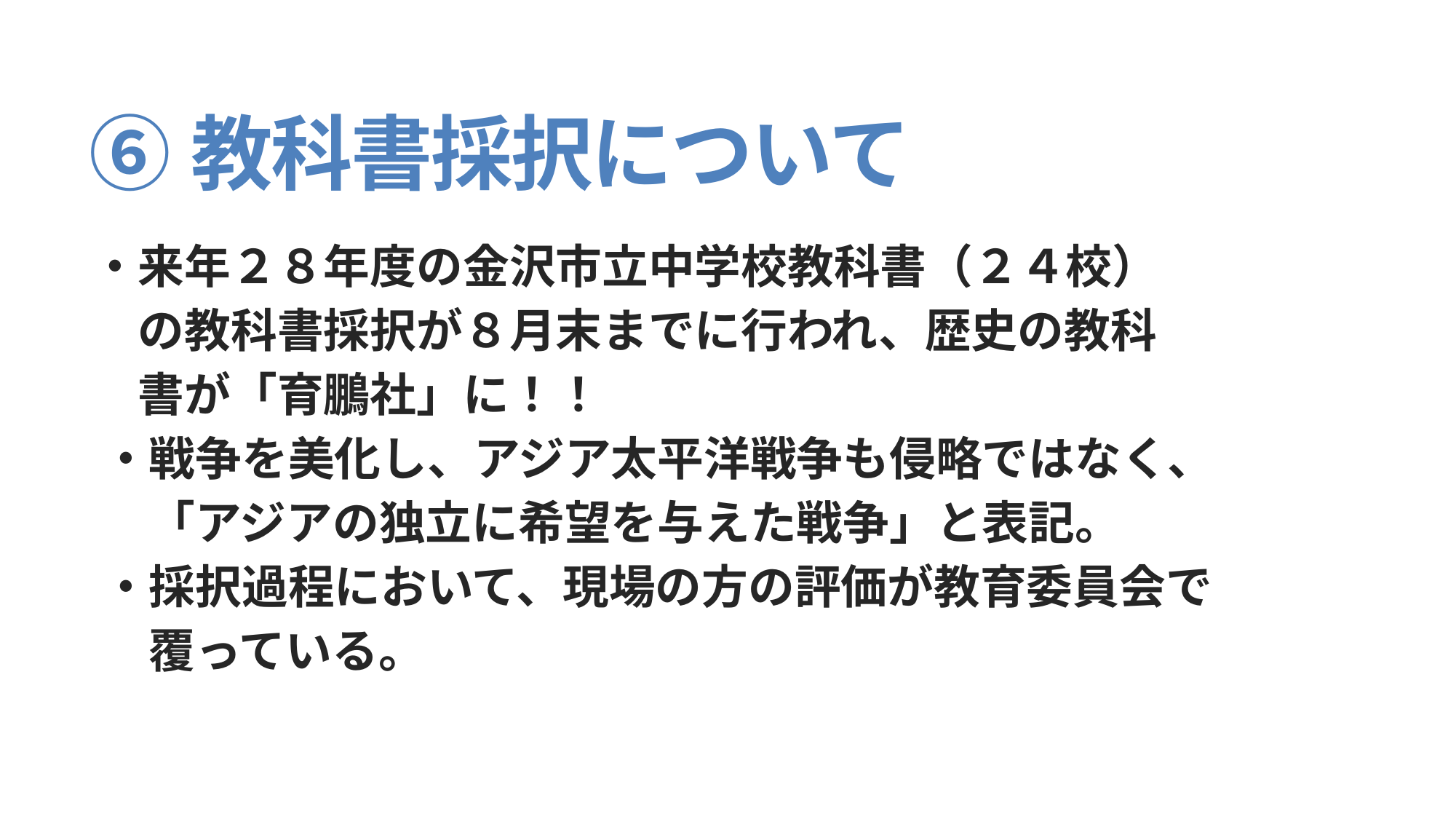

# ⑥教科書採択について
・来年２８年度の金沢市立中学校教科書（２４校）
　の教科書採択が８月末までに行われ、歴史の教科
　書が「育鵬社」に！！
・戦争を美化し、アジア太平洋戦争も侵略ではなく、
　「アジアの独立に希望を与えた戦争」と表記。
・採択過程において、現場の方の評価が教育委員会で
　覆っている。